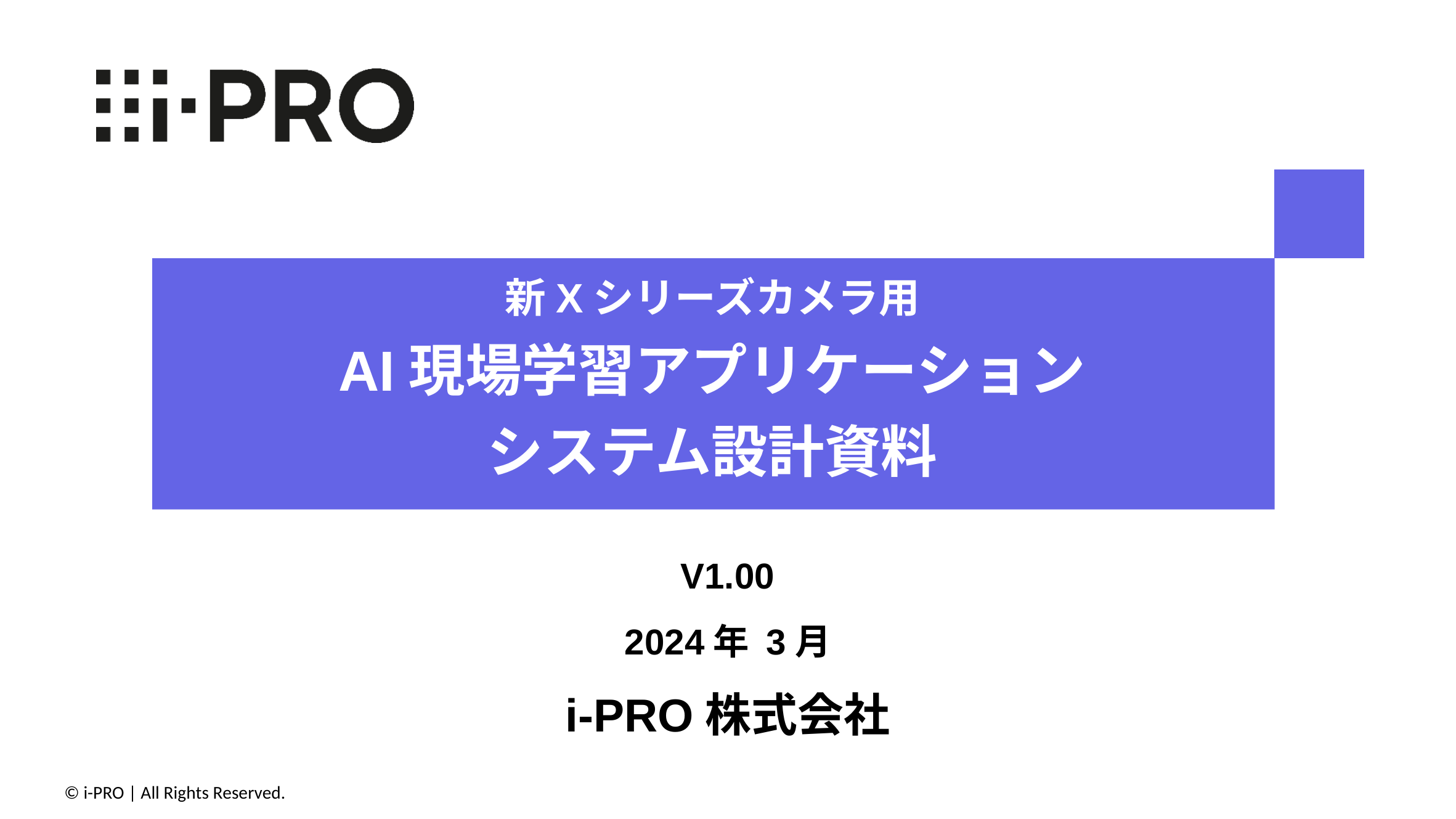

# 新Xシリーズカメラ用 AI現場学習アプリケーション システム設計資料
V1.00
2024年 3月
i-PRO株式会社